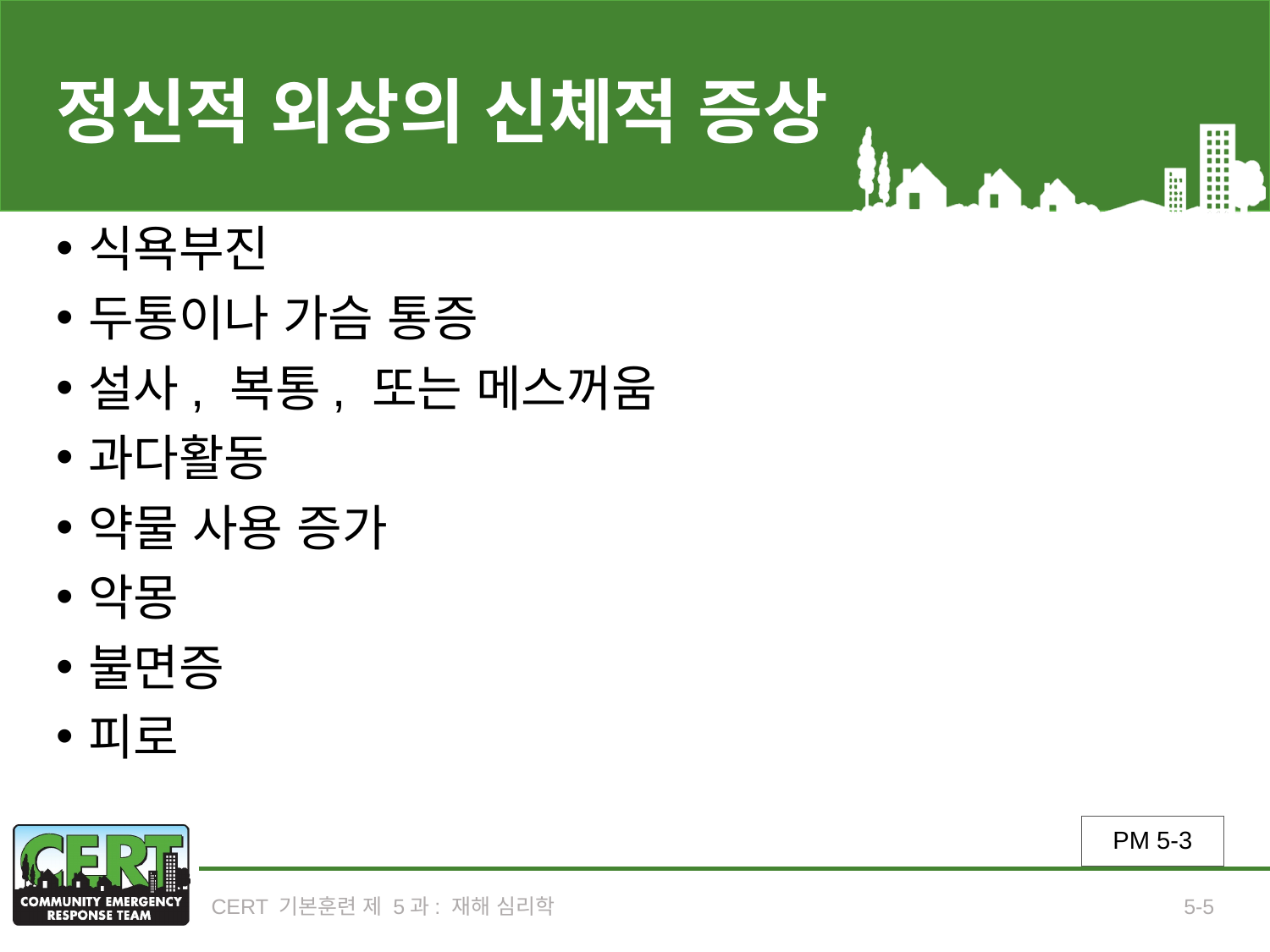

# 정신적 외상의 신체적 증상
식욕부진
두통이나 가슴 통증
설사, 복통, 또는 메스꺼움
과다활동
약물 사용 증가
악몽
불면증
피로
PM 5-3
CERT 기본훈련 제 5과: 재해 심리학
5-5